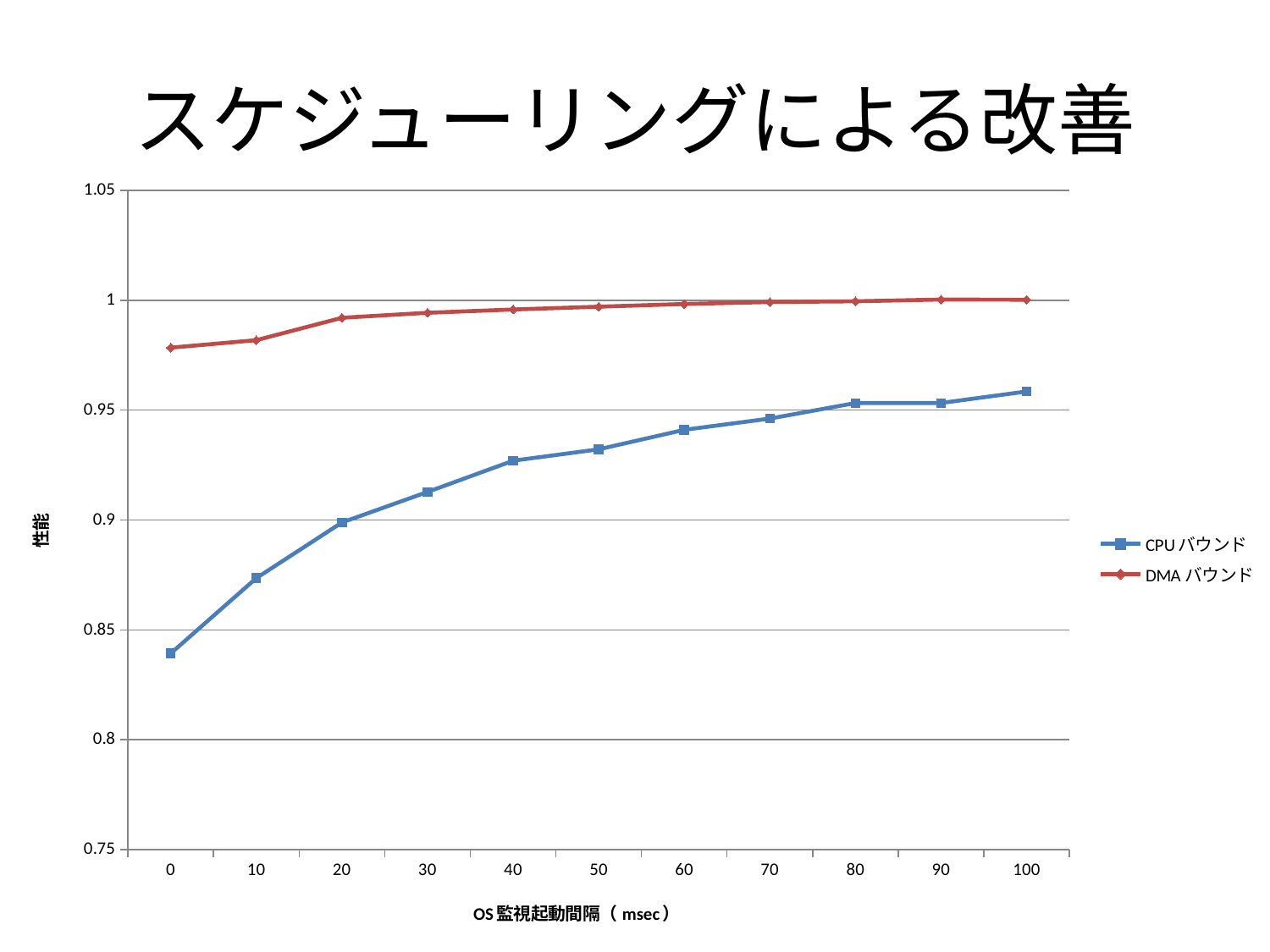

# スケジューリングによる改善

### Chart

| Category | CPUバウンド | DMAバウンド |
|---|---|---|
| 0 | 0.8393121603001347 | 0.978436744744283 |
| 10 | 0.8735793312110487 | 0.9818574002757003 |
| 20 | 0.8989018036260639 | 0.9920250305864641 |
| 30 | 0.9128089849669868 | 0.9943100879937015 |
| 40 | 0.9270178880765366 | 0.995805630740161 |
| 50 | 0.9321941622439519 | 0.9970781092914057 |
| 60 | 0.9410684570595339 | 0.9983096825383789 |
| 70 | 0.946167474258485 | 0.9991956500569755 |
| 80 | 0.9532385041223548 | 0.9995454911732249 |
| 90 | 0.9532589522429243 | 1.000327447904228 |
| 100 | 0.9584921458549809 | 1.0002455567647903 |